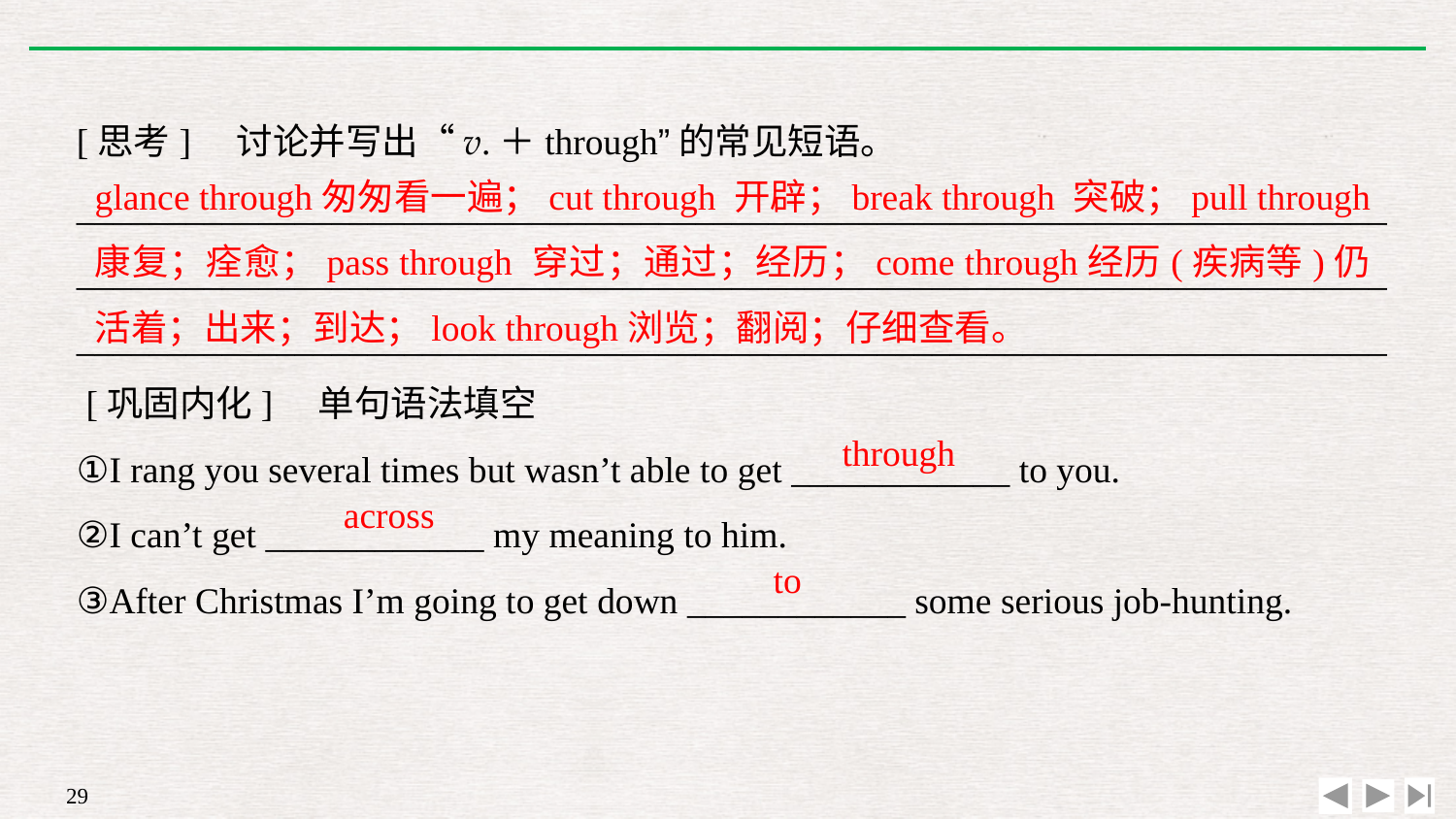

[思考]　讨论并写出“v.＋through”的常见短语。
________________________________________________________________________
________________________________________________________________________
________________________________________________________________________
 [巩固内化]　单句语法填空
①I rang you several times but wasn’t able to get ____________ to you.
②I can’t get ____________ my meaning to him.
③After Christmas I’m going to get down ____________ some serious job-hunting.
glance through匆匆看一遍；cut through 开辟；break through 突破；pull through 康复；痊愈；pass through 穿过；通过；经历；come through经历(疾病等)仍活着；出来；到达；look through浏览；翻阅；仔细查看。
through
across
to